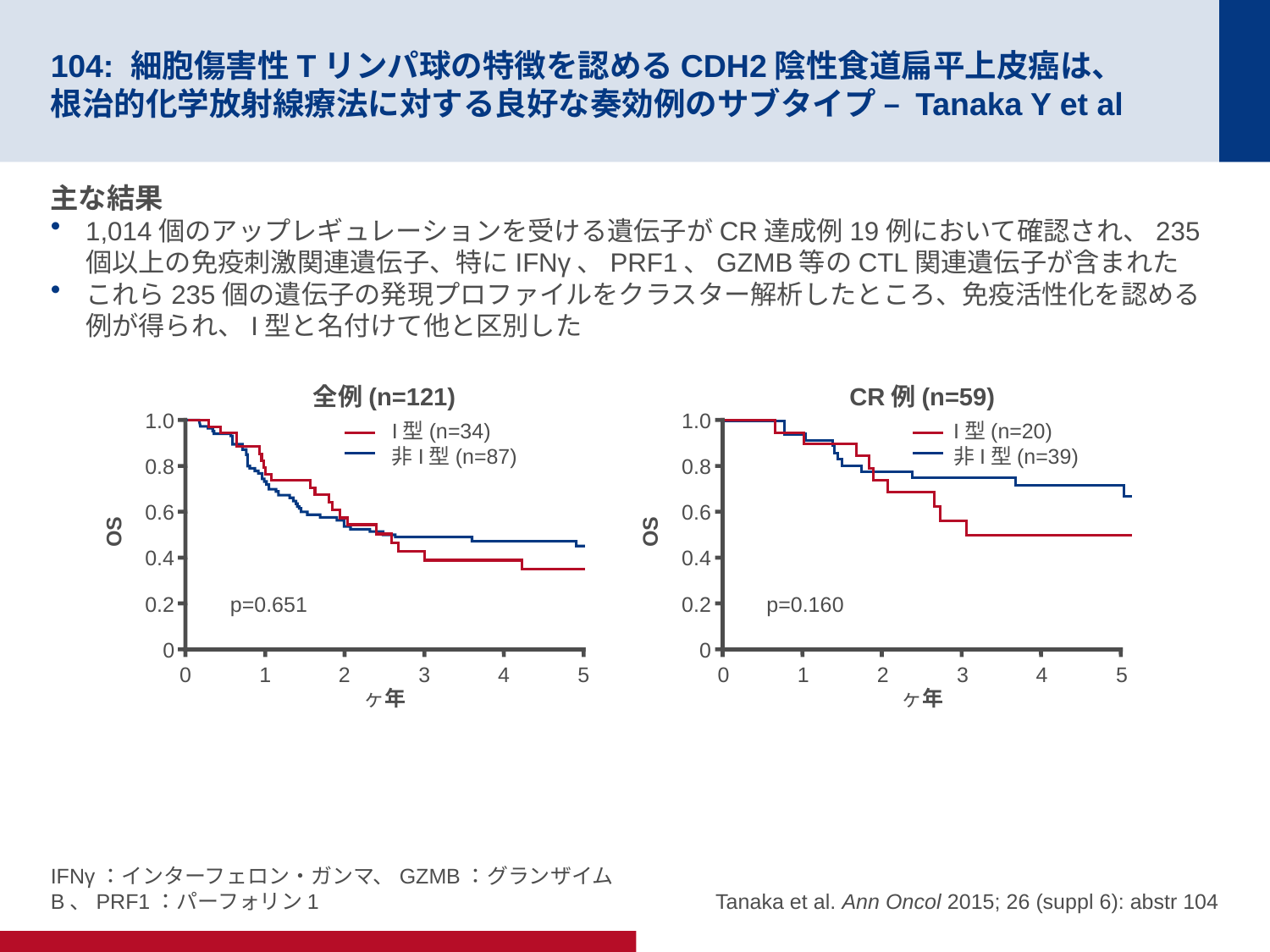

# 104: 細胞傷害性Tリンパ球の特徴を認めるCDH2陰性食道扁平上皮癌は、 根治的化学放射線療法に対する良好な奏効例のサブタイプ – Tanaka Y et al
主な結果
1,014個のアップレギュレーションを受ける遺伝子がCR達成例19例において確認され、235個以上の免疫刺激関連遺伝子、特にIFNγ、PRF1、GZMB等のCTL関連遺伝子が含まれた
これら235個の遺伝子の発現プロファイルをクラスター解析したところ、免疫活性化を認める例が得られ、I型と名付けて他と区別した

早期再発のないI型OSCCでは上皮型マーカーの過剰発現を認めたのに比して、早期再発したI型OSCCでは間葉移行関連遺伝子が過剰発現していた

全例(n=121)
CR例(n=59)
1.0
1.0
I型(n=34)
I型(n=20)

非I型(n=87)
非I型(n=39)
0.8
0.8
0.6
0.6
OS
OS

0.4
0.4
0.2
0.2
p=0.651
p=0.160
0
0

0
1
2
3
4
5
0
1
2
3
4
5
ヶ年
ヶ年
IFNγ：インターフェロン・ガンマ、GZMB：グランザイムB、PRF1：パーフォリン1
Tanaka et al. Ann Oncol 2015; 26 (suppl 6): abstr 104